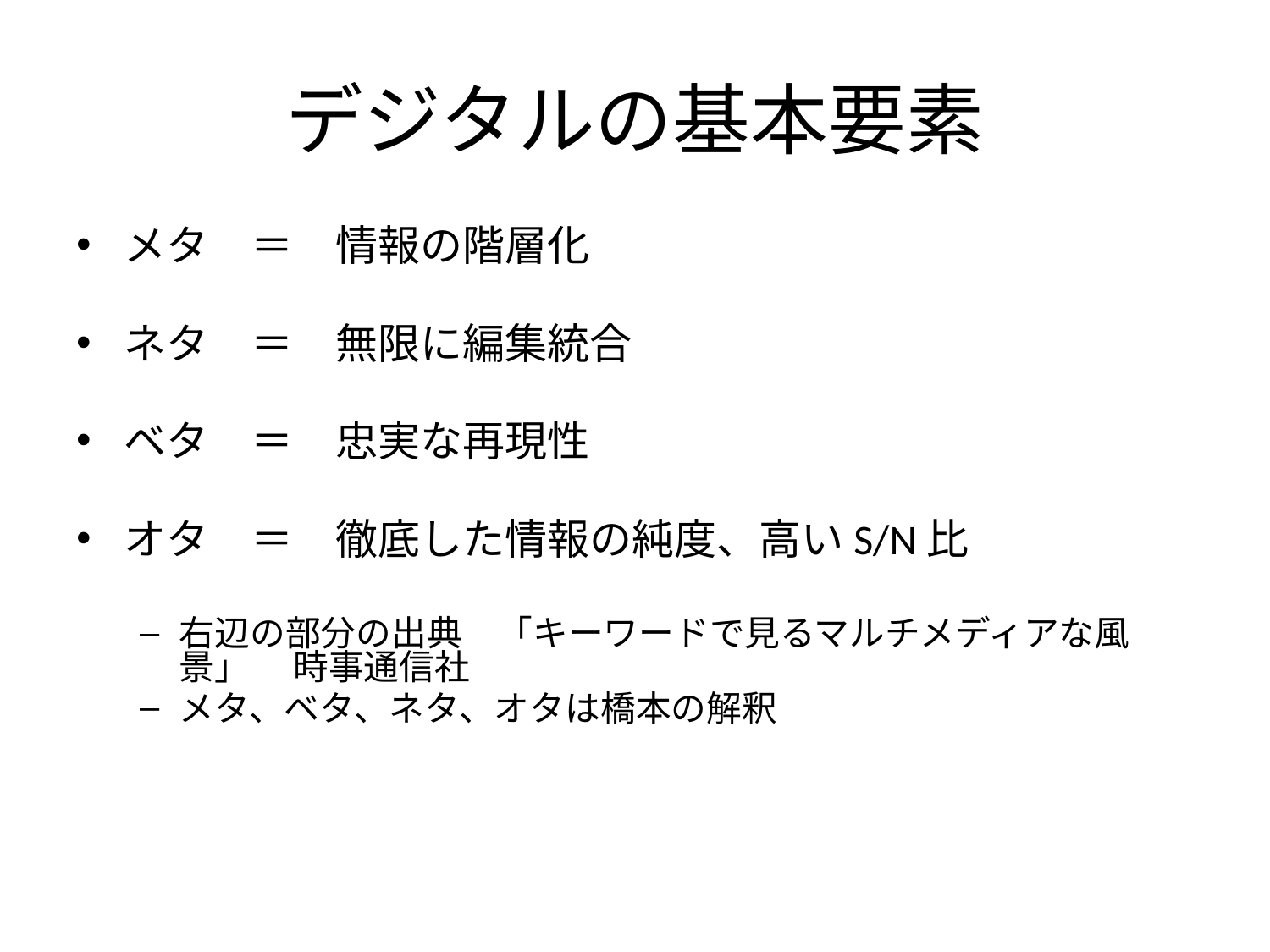

# デジタルの基本要素
メタ　＝　情報の階層化

ネタ　＝　無限に編集統合

ベタ　＝　忠実な再現性

オタ　＝　徹底した情報の純度、高いS/N比

右辺の部分の出典　「キーワードで見るマルチメディアな風景」 　時事通信社
メタ、ベタ、ネタ、オタは橋本の解釈